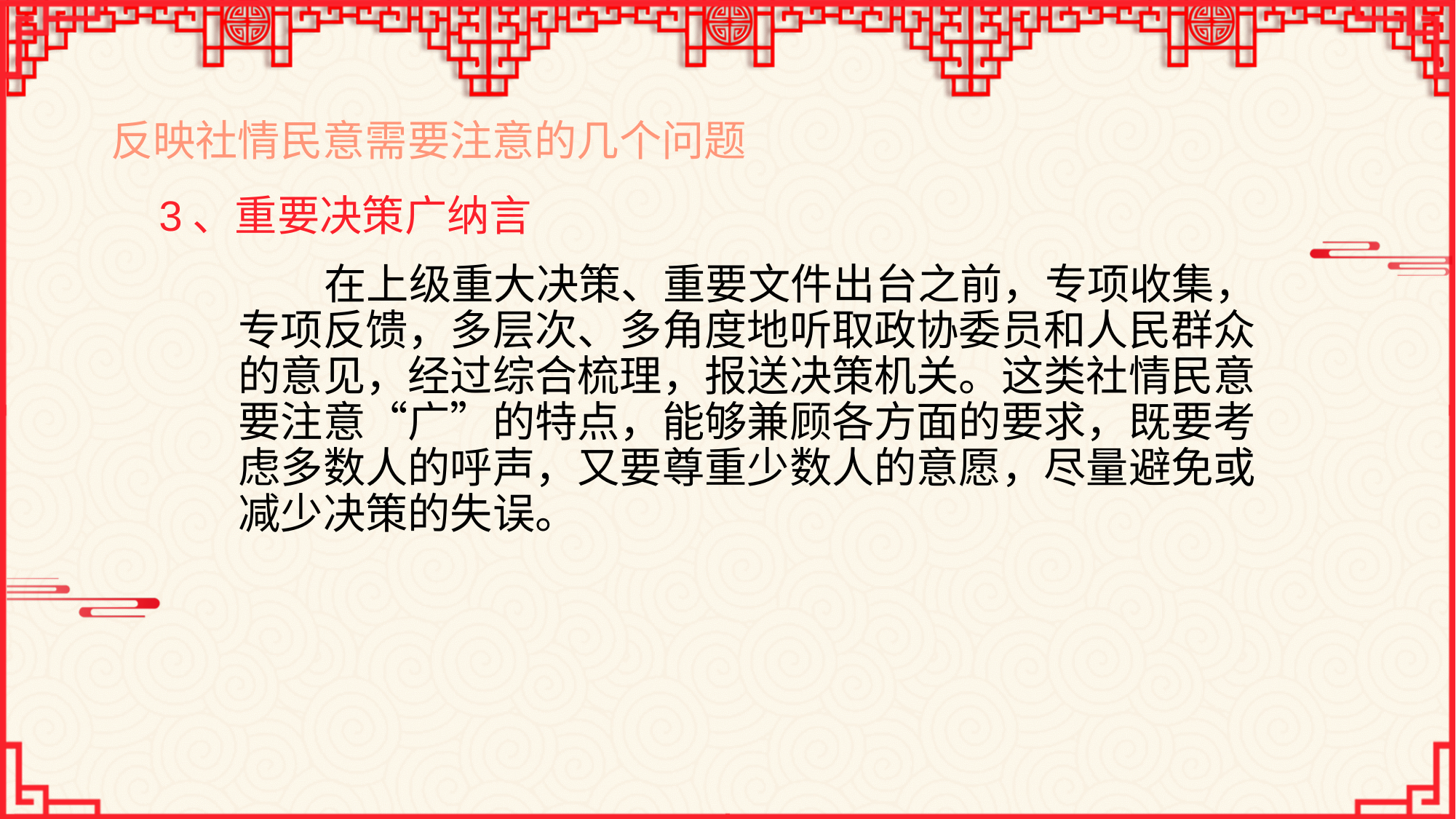

# 反映社情民意需要注意的几个问题
3、重要决策广纳言
在上级重大决策、重要文件出台之前，专项收集，专项反馈，多层次、多角度地听取政协委员和人民群众的意见，经过综合梳理，报送决策机关。这类社情民意要注意“广”的特点，能够兼顾各方面的要求，既要考虑多数人的呼声，又要尊重少数人的意愿，尽量避免或减少决策的失误。